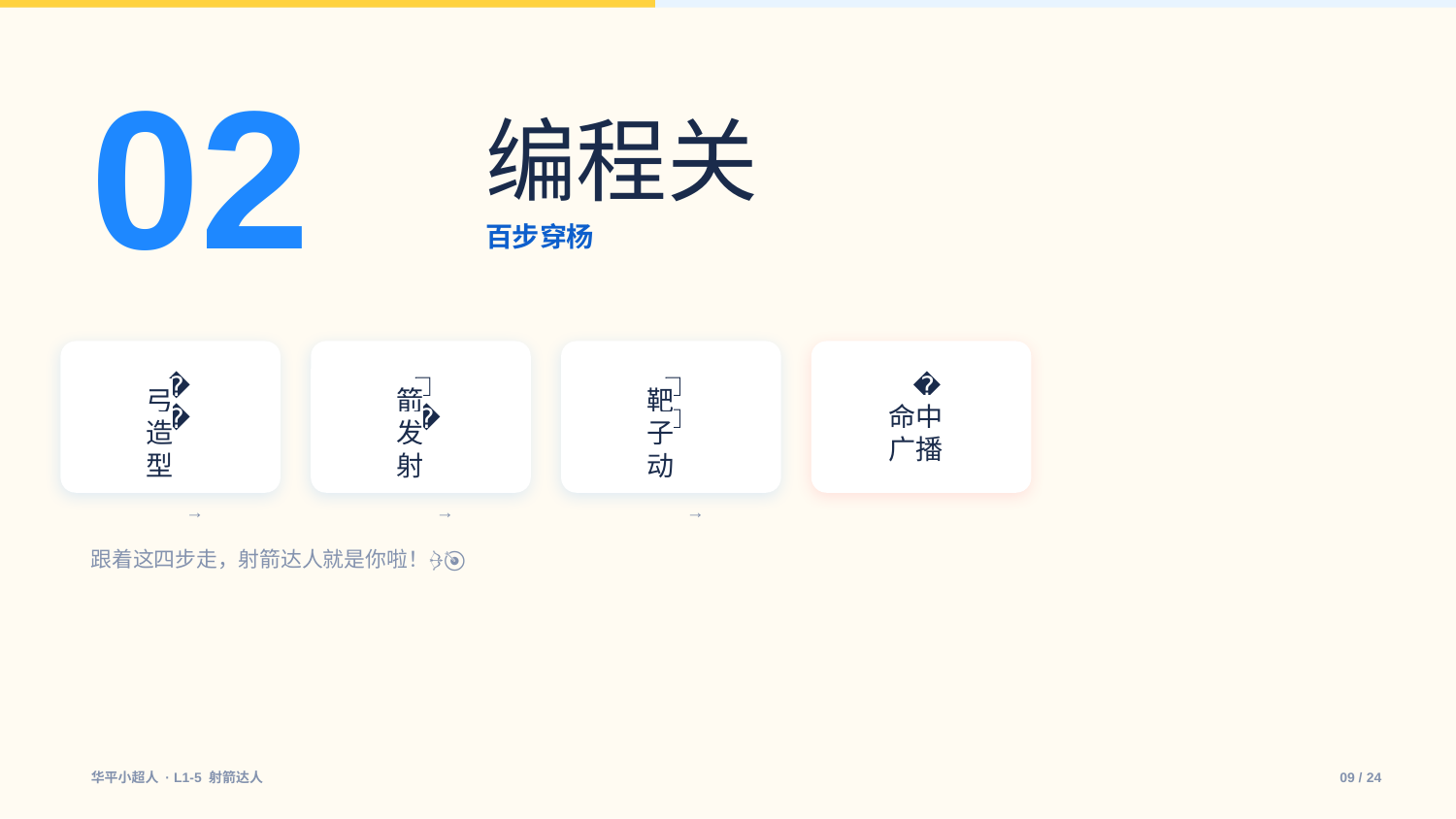

02
编程关
百步穿杨

🏹
🎯
🎯
💥
弓造型
箭发射
靶子动
命中广播
→
→
→
跟着这四步走，射箭达人就是你啦！🏹🎯
华平小超人 · L1-5 射箭达人
09 / 24